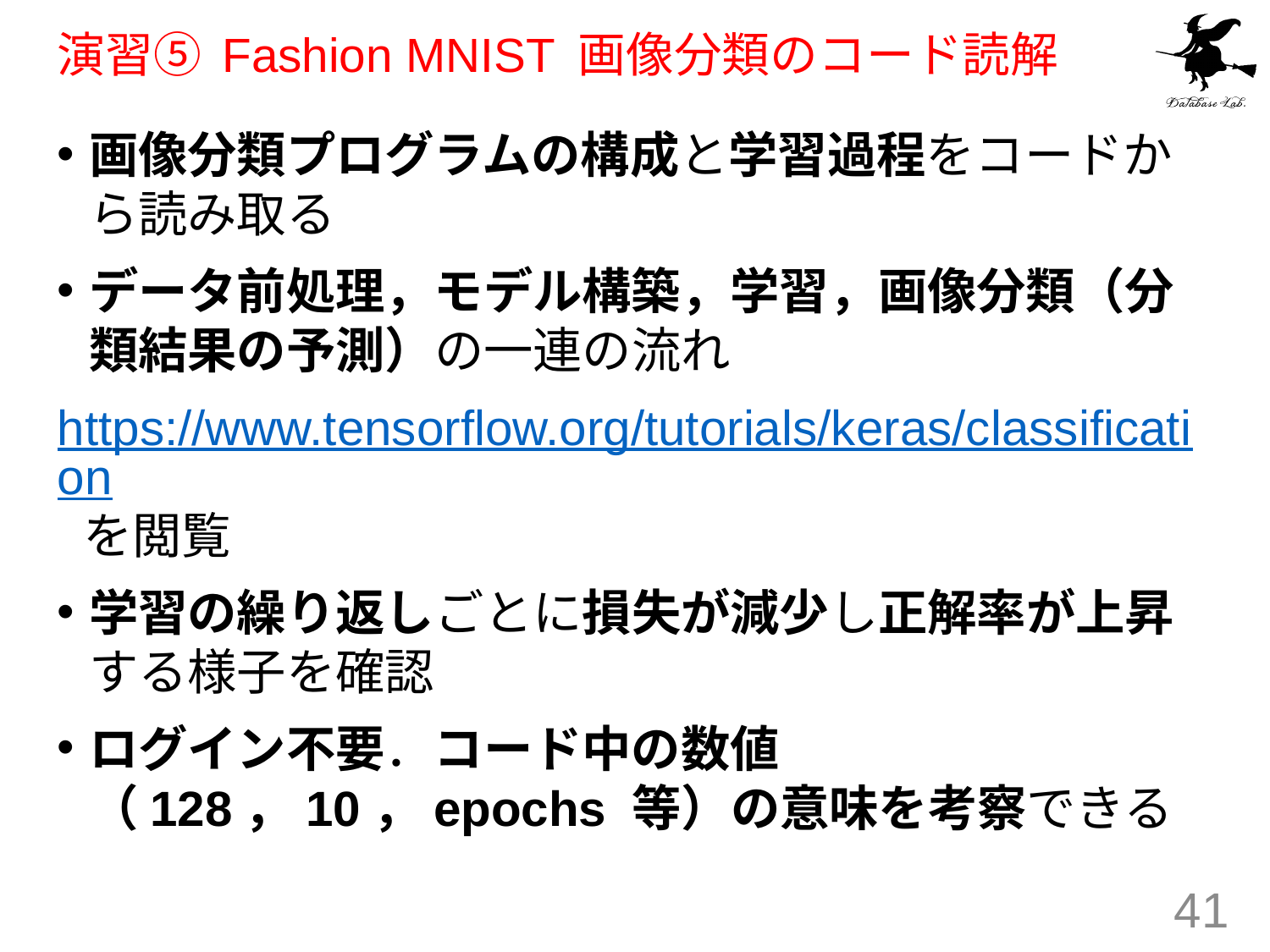

# 演習⑤ Fashion MNIST 画像分類のコード読解
画像分類プログラムの構成と学習過程をコードから読み取る
データ前処理，モデル構築，学習，画像分類（分類結果の予測）の一連の流れ
https://www.tensorflow.org/tutorials/keras/classification を閲覧
学習の繰り返しごとに損失が減少し正解率が上昇する様子を確認
ログイン不要．コード中の数値（128，10，epochs 等）の意味を考察できる

41